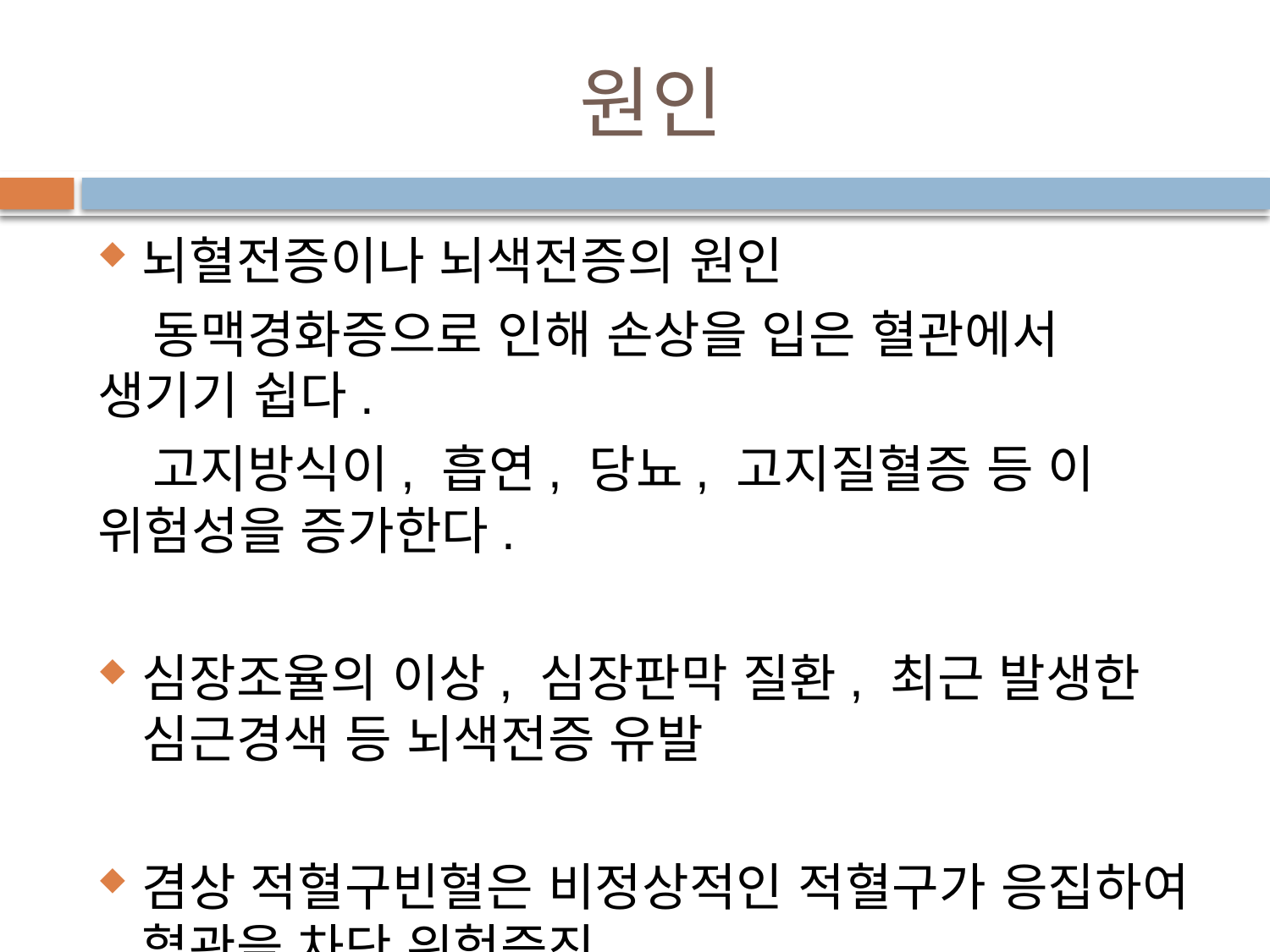

# 원인
뇌혈전증이나 뇌색전증의 원인
   동맥경화증으로 인해 손상을 입은 혈관에서 생기기 쉽다.
   고지방식이, 흡연, 당뇨, 고지질혈증 등 이 위험성을 증가한다.

심장조율의 이상, 심장판막 질환, 최근 발생한 심근경색 등 뇌색전증 유발

겸상 적혈구빈혈은 비정상적인 적혈구가 응집하여 혈관을 차단 위험증진